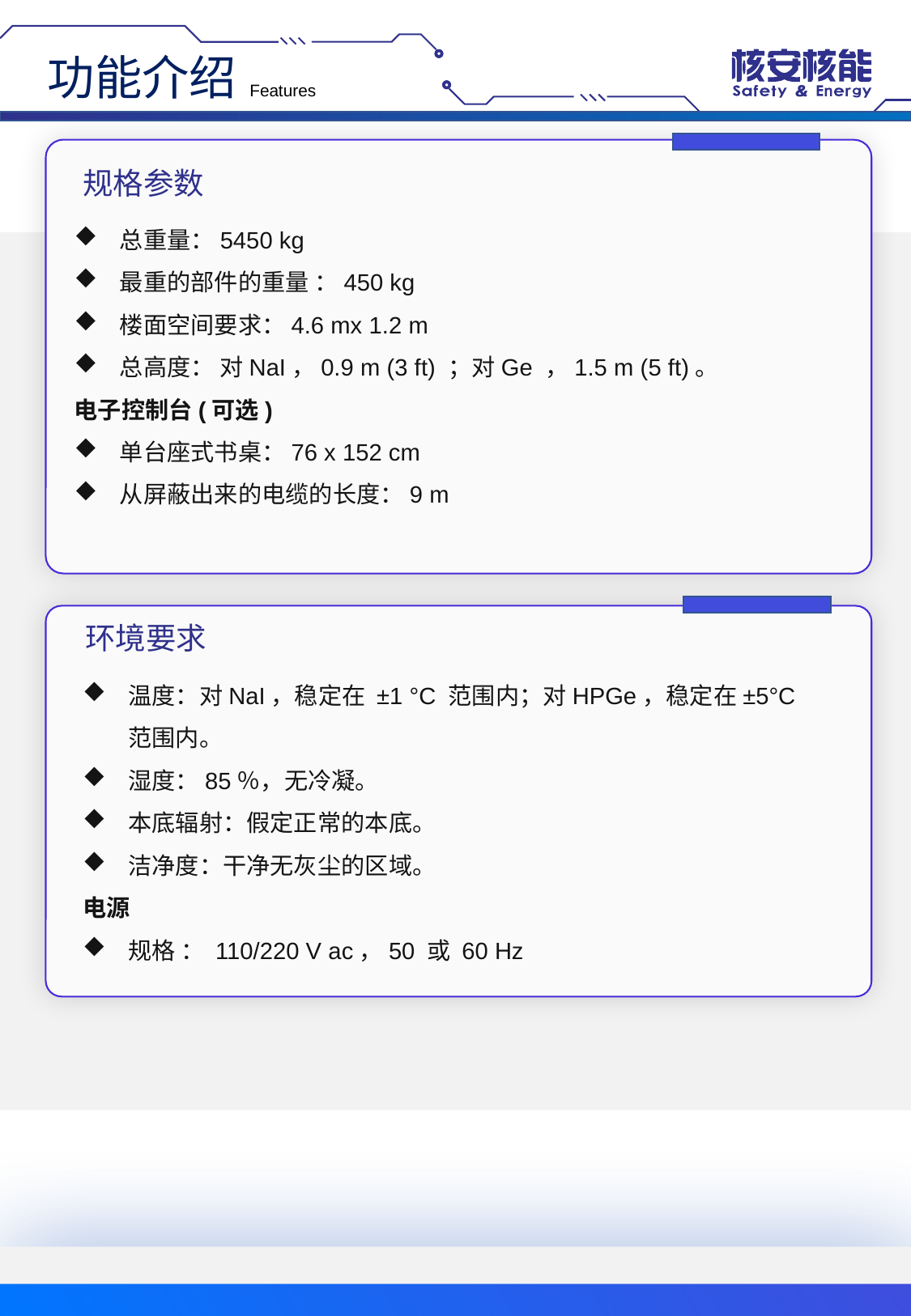

功能介绍

Features

规格参数
总重量：5450 kg
最重的部件的重量 ：450 kg
楼面空间要求：4.6 mx 1.2 m
总高度： 对NaI，0.9 m (3 ft) ；对Ge ，1.5 m (5 ft)。
电子控制台(可选)
单台座式书桌：76 x 152 cm
从屏蔽出来的电缆的长度：9 m

环境要求
温度：对NaI，稳定在 ±1 °C 范围内；对HPGe，稳定在±5°C 范围内。
湿度：85％，无冷凝。
本底辐射：假定正常的本底。
洁净度：干净无灰尘的区域。
电源
规格 ： 110/220 V ac，50 或 60 Hz